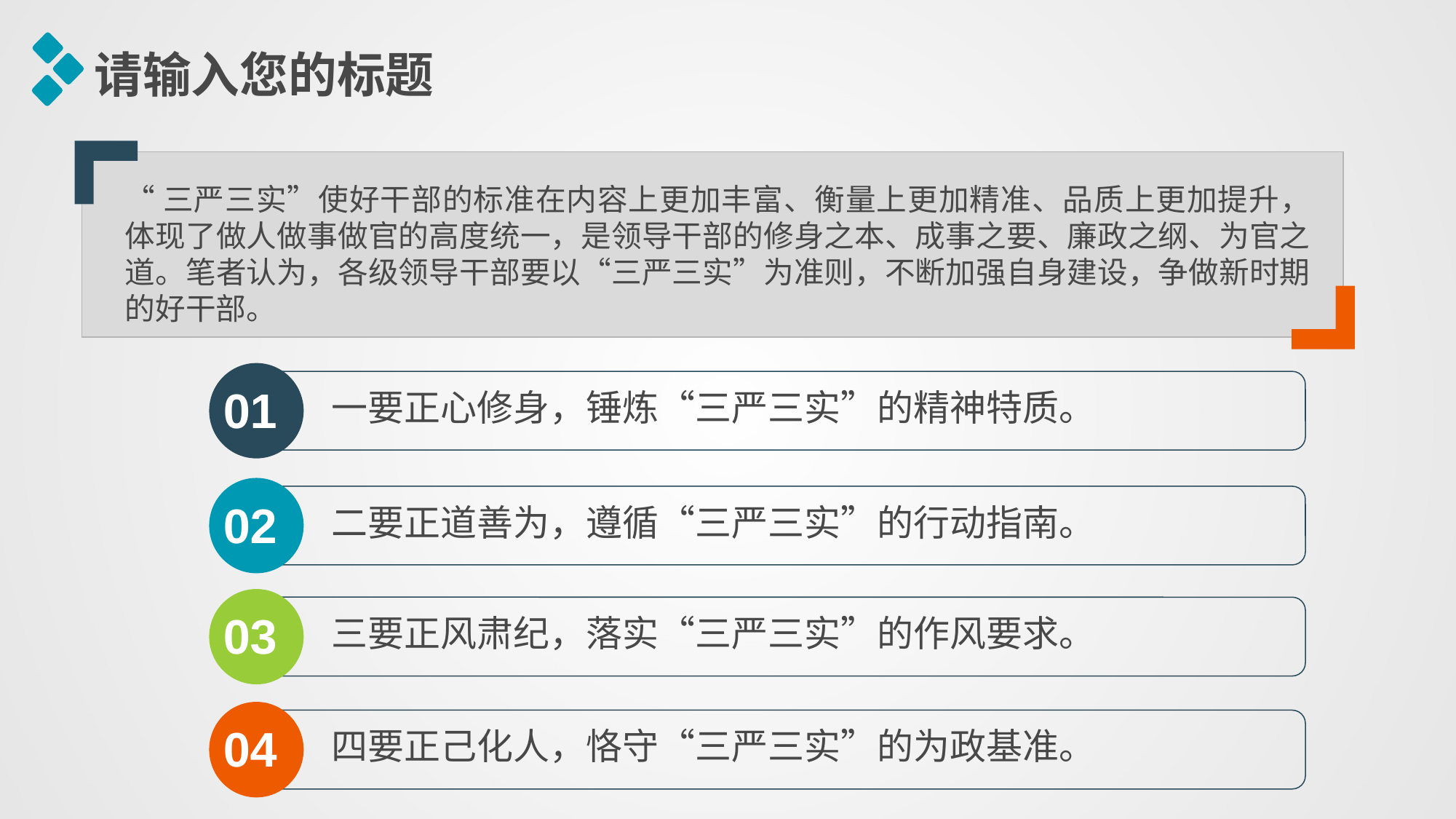

请输入您的标题

“三严三实”使好干部的标准在内容上更加丰富、衡量上更加精准、品质上更加提升，体现了做人做事做官的高度统一，是领导干部的修身之本、成事之要、廉政之纲、为官之道。笔者认为，各级领导干部要以“三严三实”为准则，不断加强自身建设，争做新时期的好干部。

01

一要正心修身，锤炼“三严三实”的精神特质。

02

二要正道善为，遵循“三严三实”的行动指南。

03

三要正风肃纪，落实“三严三实”的作风要求。

04

四要正己化人，恪守“三严三实”的为政基准。